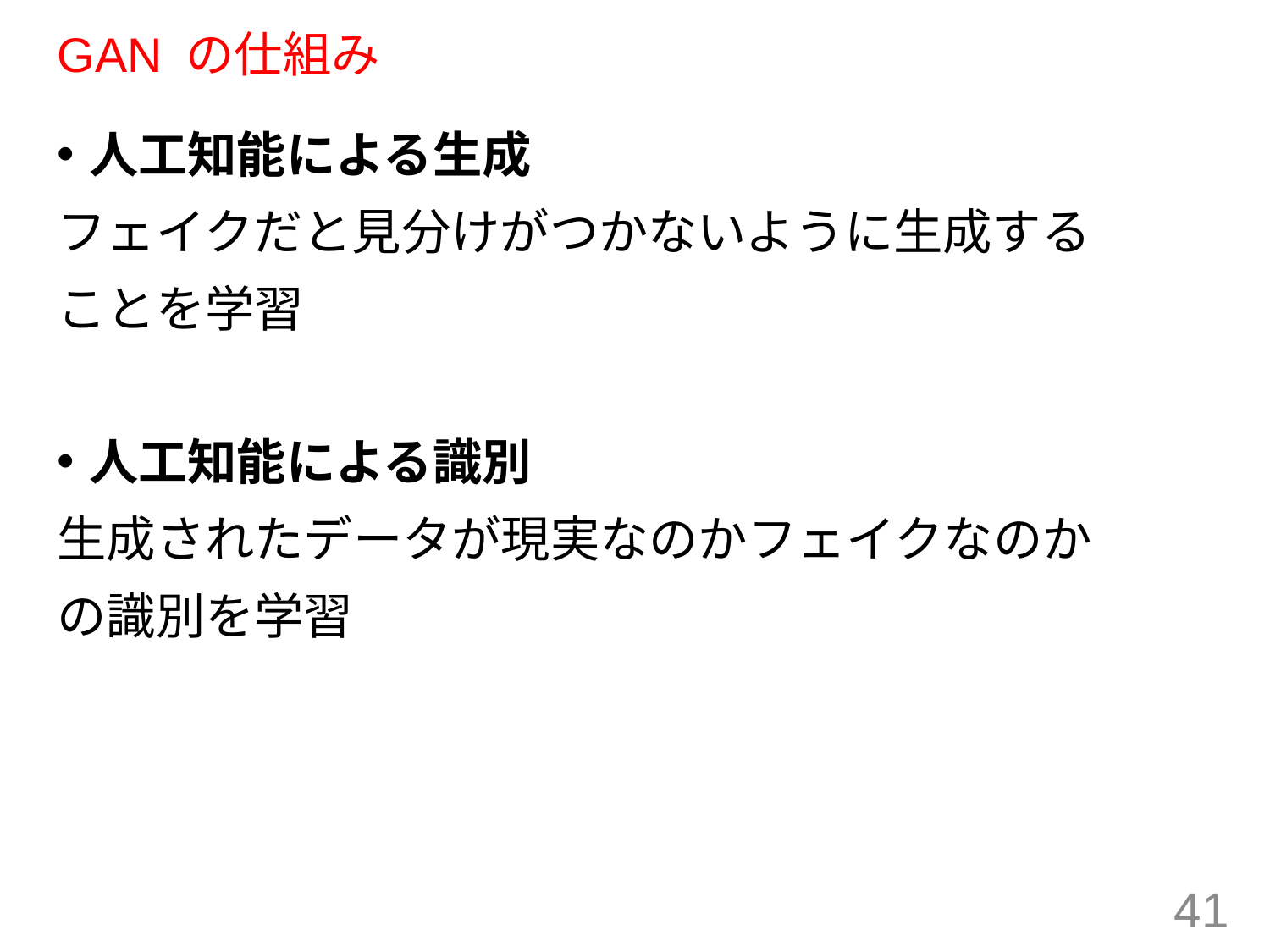

# GAN の仕組み
人工知能による生成
フェイクだと見分けがつかないように生成する
ことを学習

人工知能による識別
生成されたデータが現実なのかフェイクなのか
の識別を学習
41